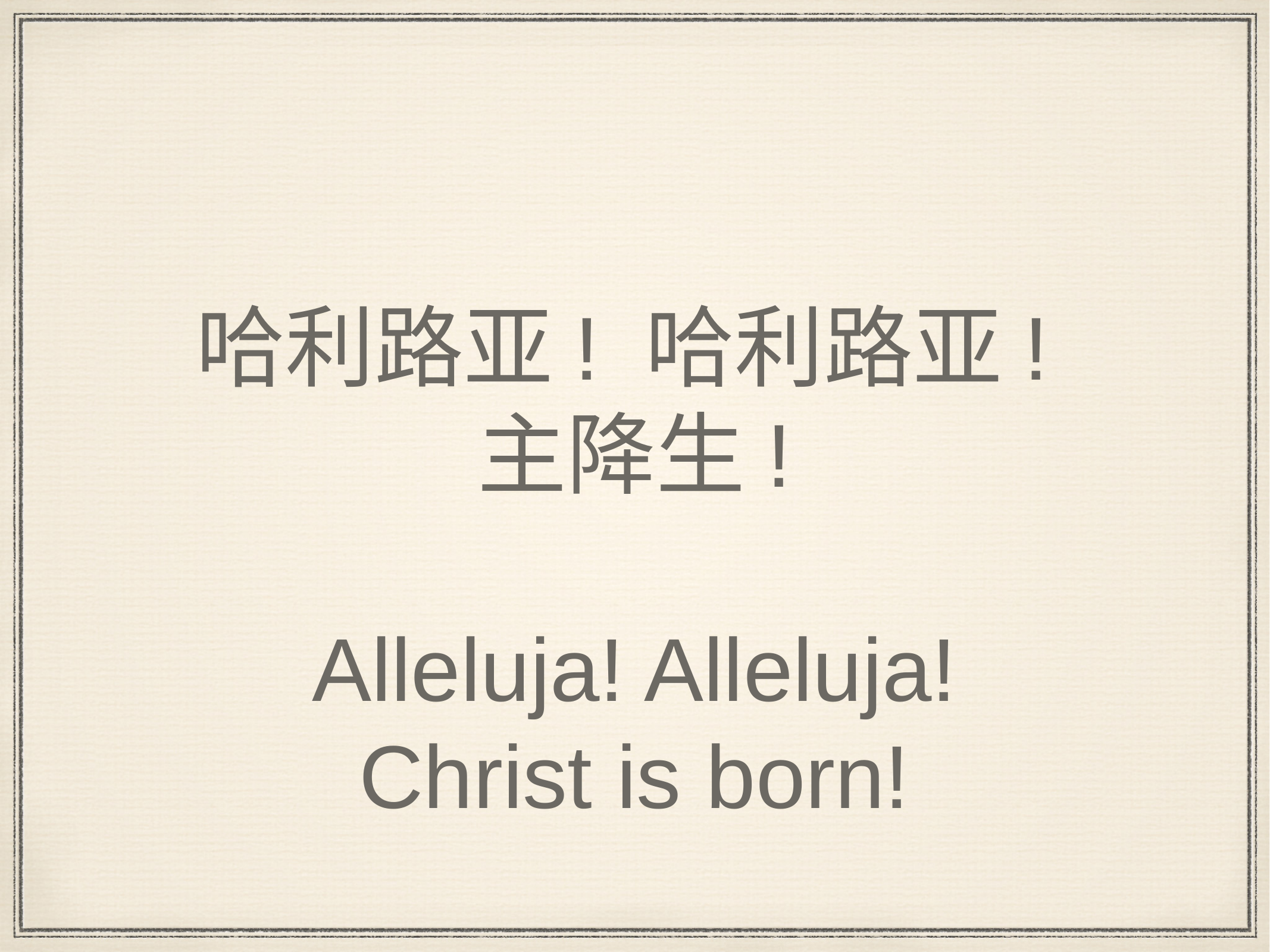

# 哈利路亚! 哈利路亚!
主降生!

Alleluja! Alleluja!
Christ is born!